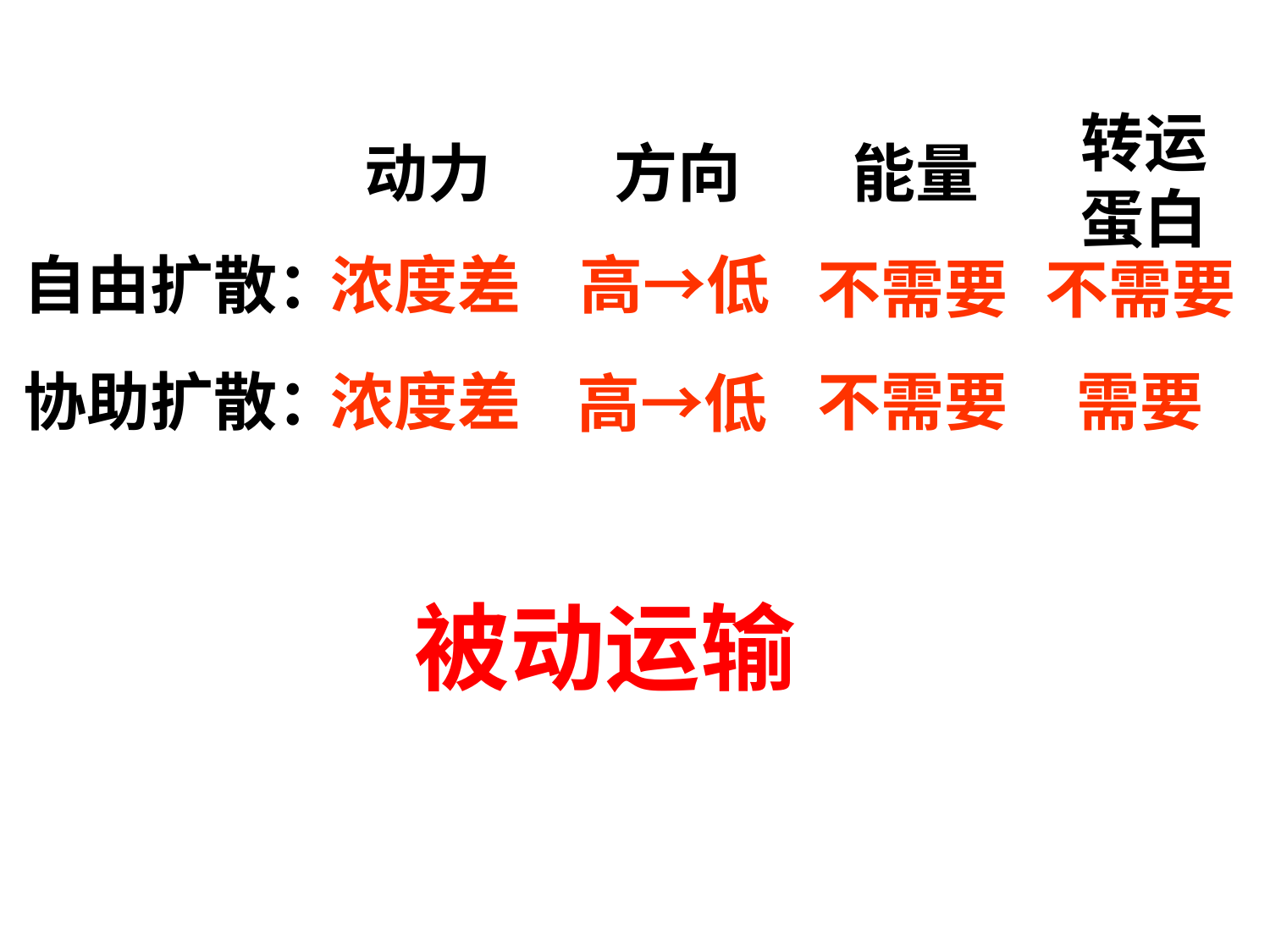

转运蛋白
动力
方向
能量
自由扩散：
浓度差
高→低
不需要
不需要
协助扩散：
浓度差
不需要
需要
高→低
被动运输